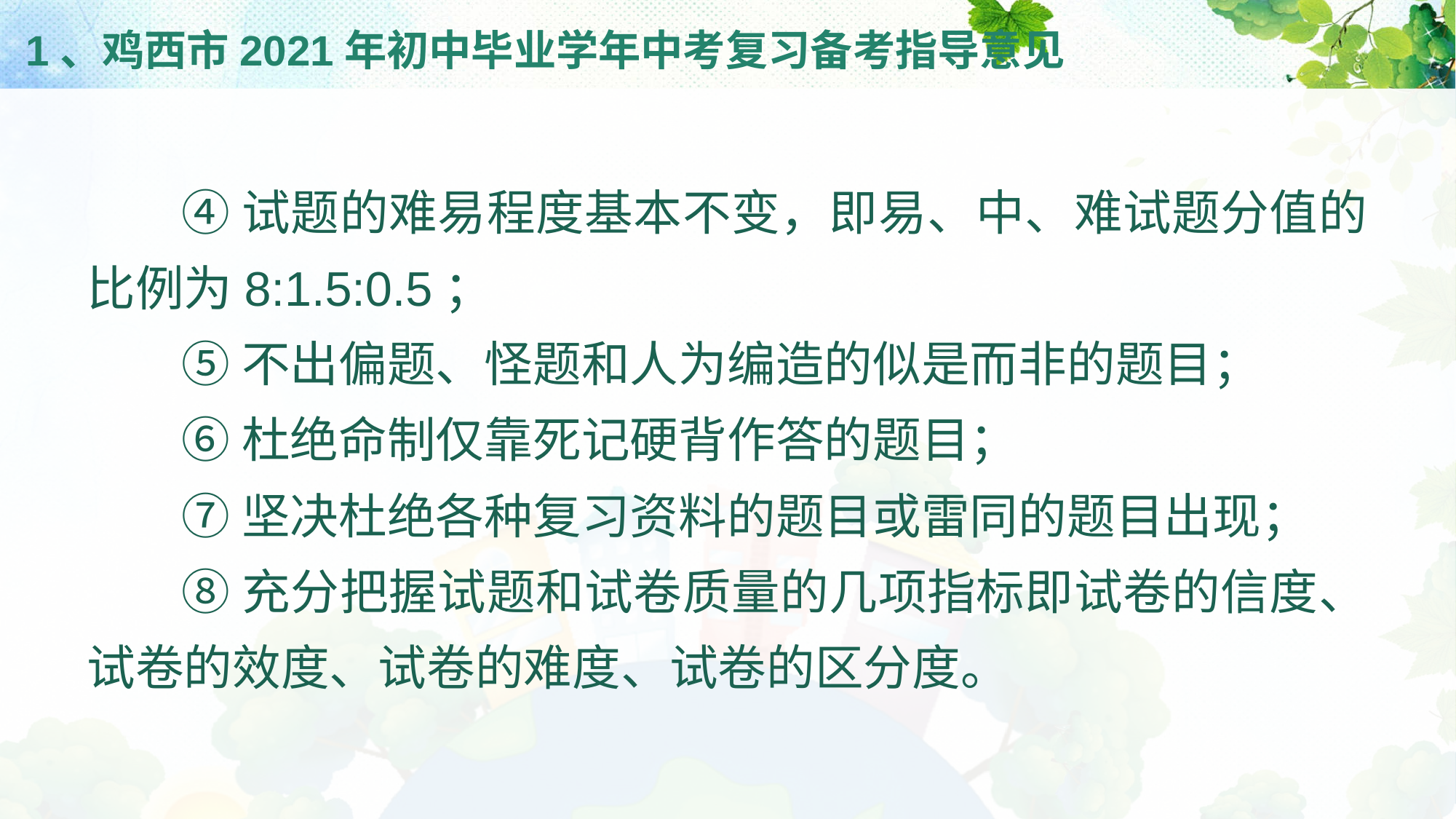

# 1、鸡西市2021年初中毕业学年中考复习备考指导意见
④试题的难易程度基本不变，即易、中、难试题分值的比例为8:1.5:0.5；
⑤不出偏题、怪题和人为编造的似是而非的题目；
⑥杜绝命制仅靠死记硬背作答的题目；
⑦坚决杜绝各种复习资料的题目或雷同的题目出现；
⑧充分把握试题和试卷质量的几项指标即试卷的信度、试卷的效度、试卷的难度、试卷的区分度。